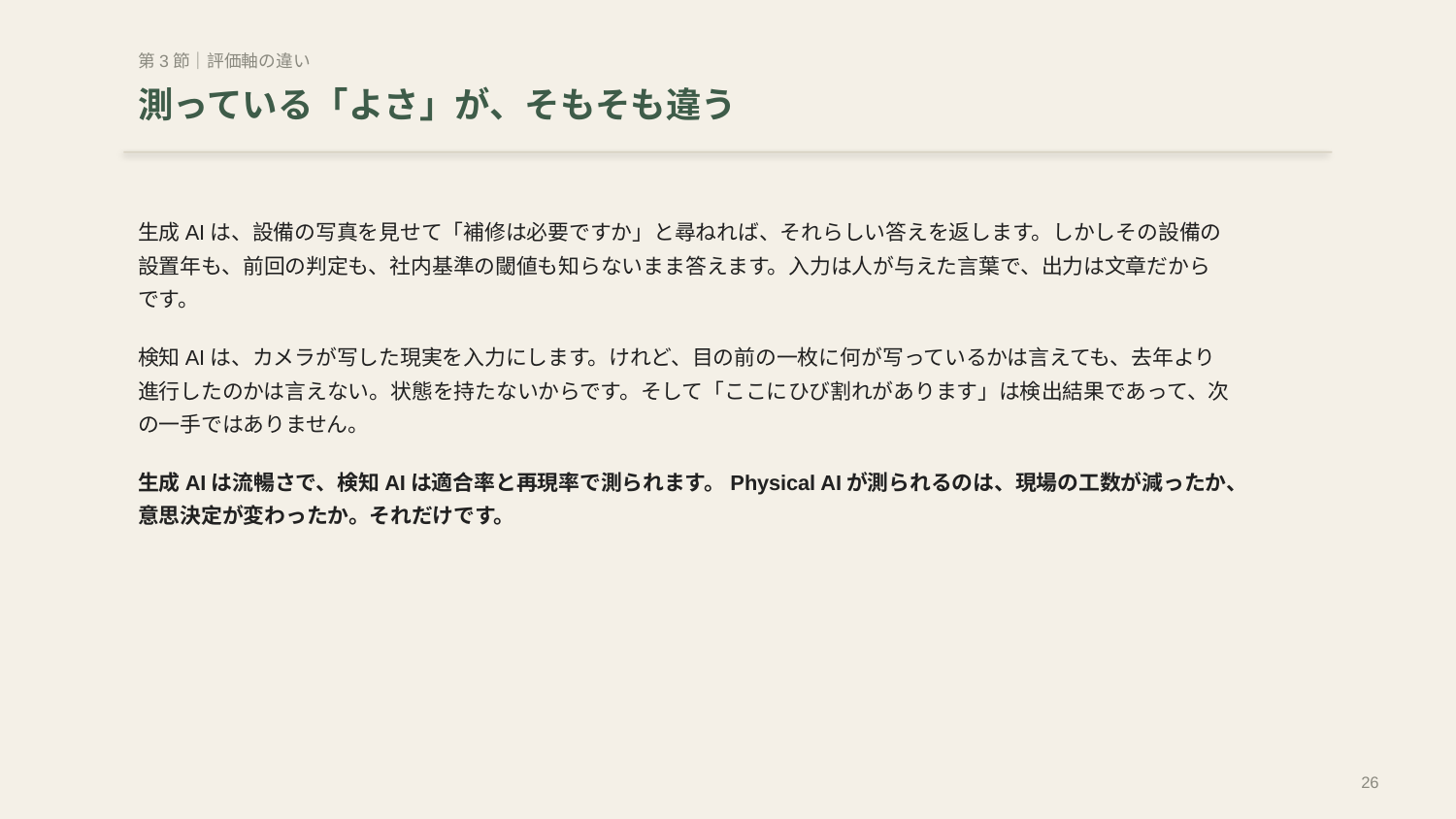

第3節｜評価軸の違い
測っている「よさ」が、そもそも違う

生成AIは、設備の写真を見せて「補修は必要ですか」と尋ねれば、それらしい答えを返します。しかしその設備の設置年も、前回の判定も、社内基準の閾値も知らないまま答えます。入力は人が与えた言葉で、出力は文章だからです。
検知AIは、カメラが写した現実を入力にします。けれど、目の前の一枚に何が写っているかは言えても、去年より進行したのかは言えない。状態を持たないからです。そして「ここにひび割れがあります」は検出結果であって、次の一手ではありません。
生成AIは流暢さで、検知AIは適合率と再現率で測られます。Physical AIが測られるのは、現場の工数が減ったか、意思決定が変わったか。それだけです。
26